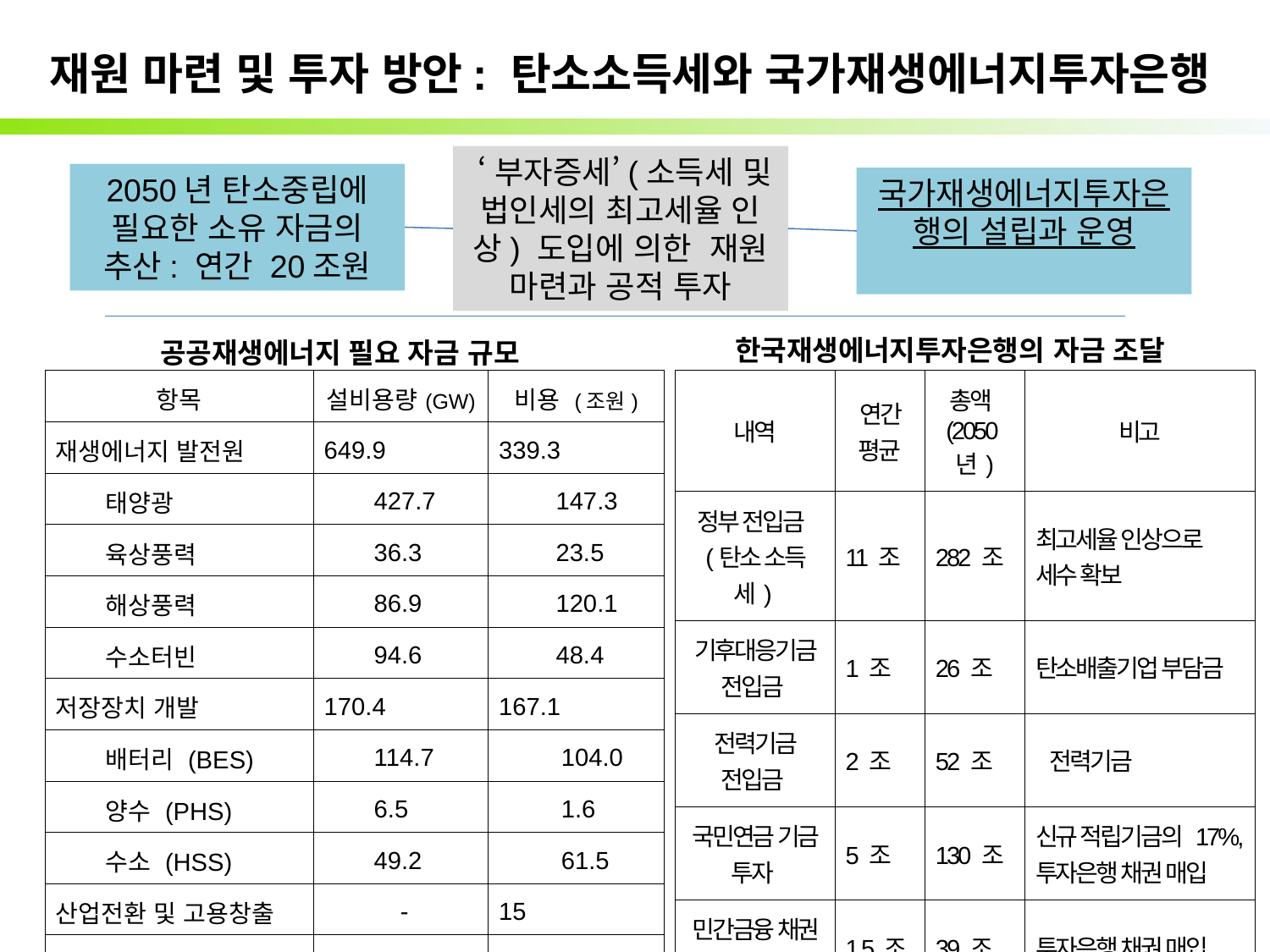

# 재원 마련 및 투자 방안: 탄소소득세와 국가재생에너지투자은행
 ‘부자증세’(소득세 및 법인세의 최고세율 인상) 도입에 의한  재원 마련과 공적 투자
2050년 탄소중립에 필요한 소유 자금의 추산: 연간 20조원
국가재생에너지투자은행의 설립과 운영

한국재생에너지투자은행의 자금 조달
공공재생에너지 필요 자금 규모
| 항목 | 설비용량(GW) | 비용 (조원) |
| --- | --- | --- |
| 재생에너지 발전원 | 649.9 | 339.3 |
| 태양광 | 427.7 | 147.3 |
| 육상풍력 | 36.3 | 23.5 |
| 해상풍력 | 86.9 | 120.1 |
| 수소터빈 | 94.6 | 48.4 |
| 저장장치 개발 | 170.4 | 167.1 |
| 배터리 (BES) | 114.7 | 104.0 |
| 양수 (PHS) | 6.5 | 1.6 |
| 수소 (HSS) | 49.2 | 61.5 |
| 산업전환 및 고용창출 | - | 15 |
| 에너지 재공영화 | - | 10 |
| 총액 | - | 531.4 |
| 내역 | 연간 평균 | 총액(2050년) | 비고 |
| --- | --- | --- | --- |
| 정부 전입금(탄소 소득세) | 11 조 | 282 조 | 최고세율 인상으로 세수 확보 |
| 기후대응기금 전입금 | 1 조 | 26 조 | 탄소배출기업 부담금 |
| 전력기금 전입금 | 2 조 | 52 조 | 전력기금 |
| 국민연금 기금 투자 | 5 조 | 130 조 | 신규 적립기금의 17%, 투자은행 채권 매입 |
| 민간금융 채권 투자 | 1.5 조 | 39 조 | 투자은행 채권 매입 |
| 총액 | 20.5 조 | 533 조 | - |